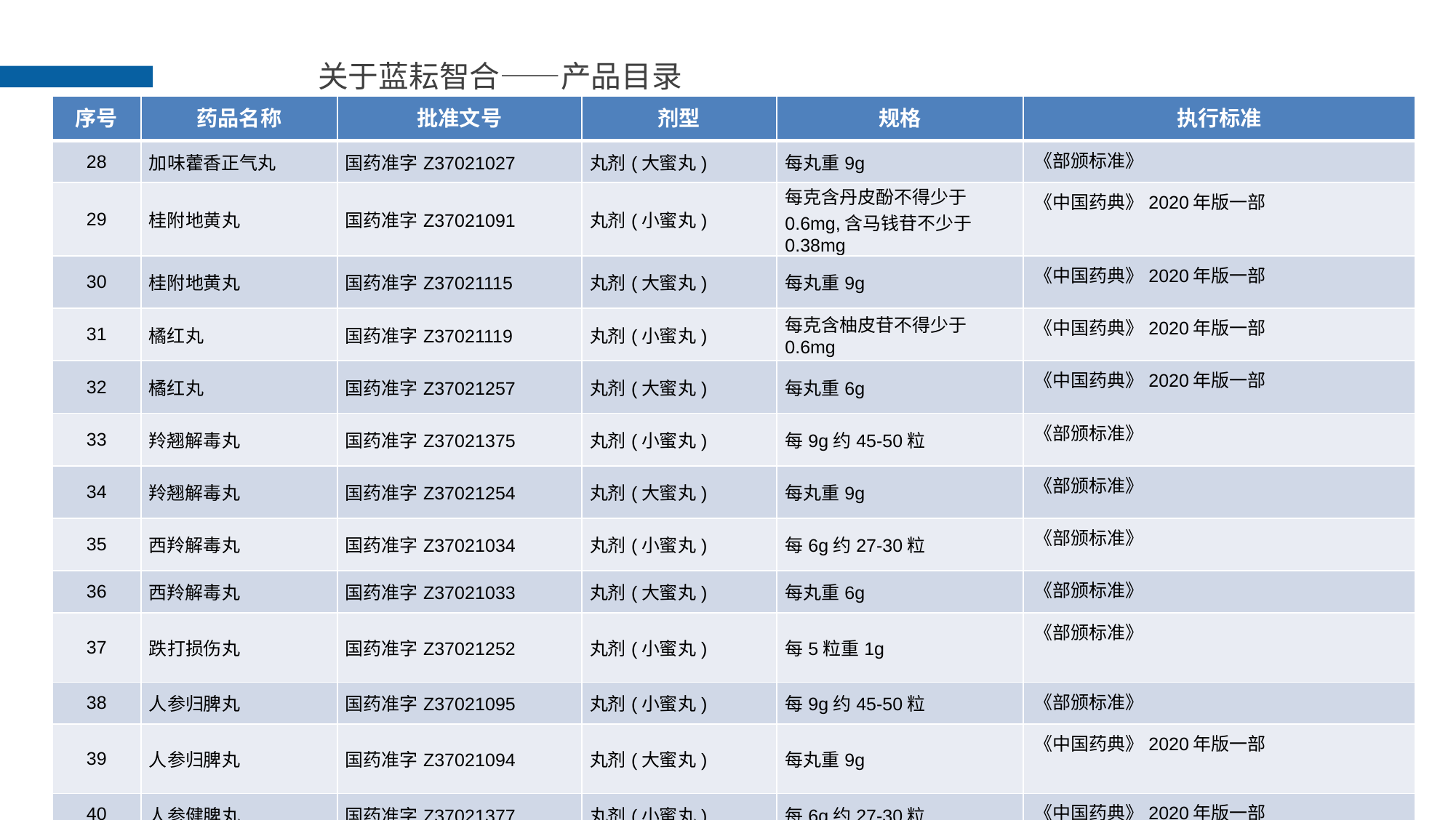

关于蓝耘智合——产品目录  ______________________________________________________

| 序号 | 药品名称 | 批准文号 | 剂型 | 规格 | 执行标准 |
| --- | --- | --- | --- | --- | --- |
| 28 | 加味藿香正气丸 | 国药准字Z37021027 | 丸剂(大蜜丸) | 每丸重9g | 《部颁标准》 |
| 29 | 桂附地黄丸 | 国药准字Z37021091 | 丸剂(小蜜丸) | 每克含丹皮酚不得少于0.6mg,含马钱苷不少于0.38mg | 《中国药典》2020年版一部 |
| 30 | 桂附地黄丸 | 国药准字Z37021115 | 丸剂(大蜜丸) | 每丸重9g | 《中国药典》2020年版一部 |
| 31 | 橘红丸 | 国药准字Z37021119 | 丸剂(小蜜丸) | 每克含柚皮苷不得少于0.6mg | 《中国药典》2020年版一部 |
| 32 | 橘红丸 | 国药准字Z37021257 | 丸剂(大蜜丸) | 每丸重6g | 《中国药典》2020年版一部 |
| 33 | 羚翘解毒丸 | 国药准字Z37021375 | 丸剂(小蜜丸) | 每9g约45-50粒 | 《部颁标准》 |
| 34 | 羚翘解毒丸 | 国药准字Z37021254 | 丸剂(大蜜丸) | 每丸重9g | 《部颁标准》 |
| 35 | 西羚解毒丸 | 国药准字Z37021034 | 丸剂(小蜜丸) | 每6g约27-30粒 | 《部颁标准》 |
| 36 | 西羚解毒丸 | 国药准字Z37021033 | 丸剂(大蜜丸) | 每丸重6g | 《部颁标准》 |
| 37 | 跌打损伤丸 | 国药准字Z37021252 | 丸剂(小蜜丸) | 每5粒重1g | 《部颁标准》 |
| 38 | 人参归脾丸 | 国药准字Z37021095 | 丸剂(小蜜丸) | 每9g约45-50粒 | 《部颁标准》 |
| 39 | 人参归脾丸 | 国药准字Z37021094 | 丸剂(大蜜丸) | 每丸重9g | 《中国药典》2020年版一部 |
| 40 | 人参健脾丸 | 国药准字Z37021377 | 丸剂(小蜜丸) | 每6g约27-30粒 | 《中国药典》2020年版一部 |